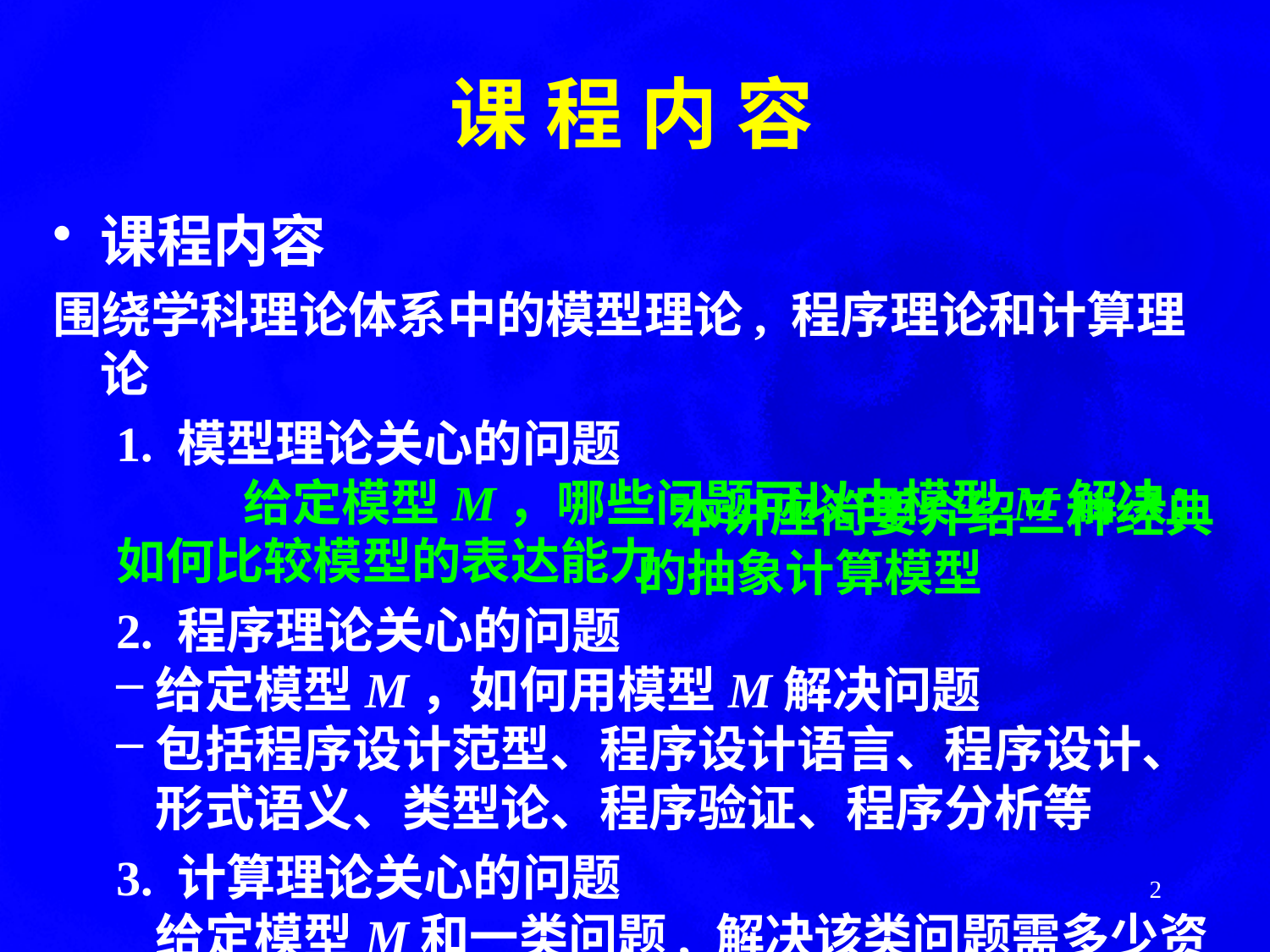

课 程 内 容
课程内容
围绕学科理论体系中的模型理论, 程序理论和计算理论
1. 模型理论关心的问题
 	给定模型M，哪些问题可以由模型M解决；如何比较模型的表达能力
2. 程序理论关心的问题
给定模型M，如何用模型M解决问题
包括程序设计范型、程序设计语言、程序设计、形式语义、类型论、程序验证、程序分析等
3. 计算理论关心的问题
	给定模型M和一类问题, 解决该类问题需多少资源

  本讲座简要介绍三种经典的抽象计算模型
2